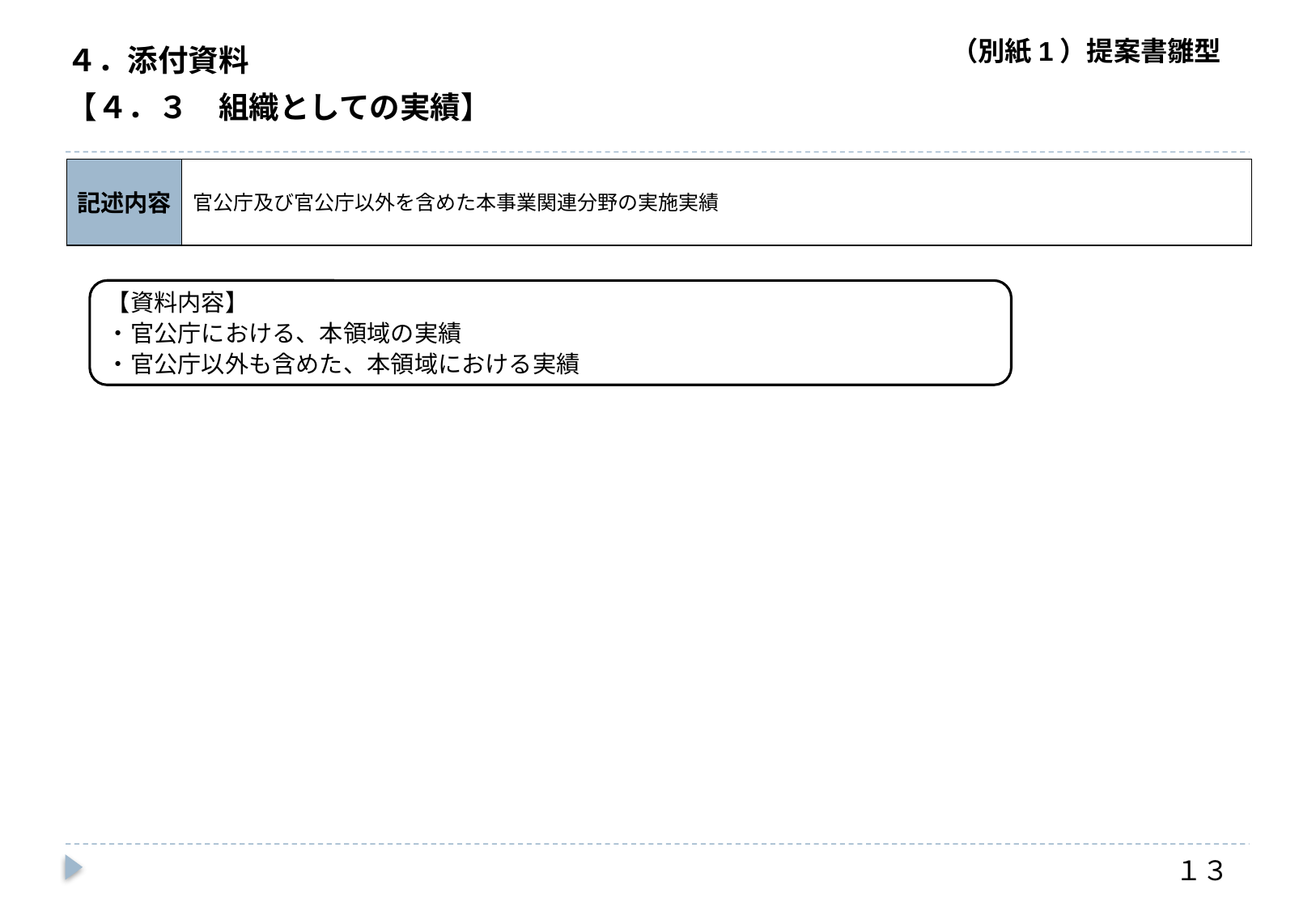

４．添付資料
【４．３　組織としての実績】
記述内容
官公庁及び官公庁以外を含めた本事業関連分野の実施実績
【資料内容】
・官公庁における、本領域の実績
・官公庁以外も含めた、本領域における実績
１３